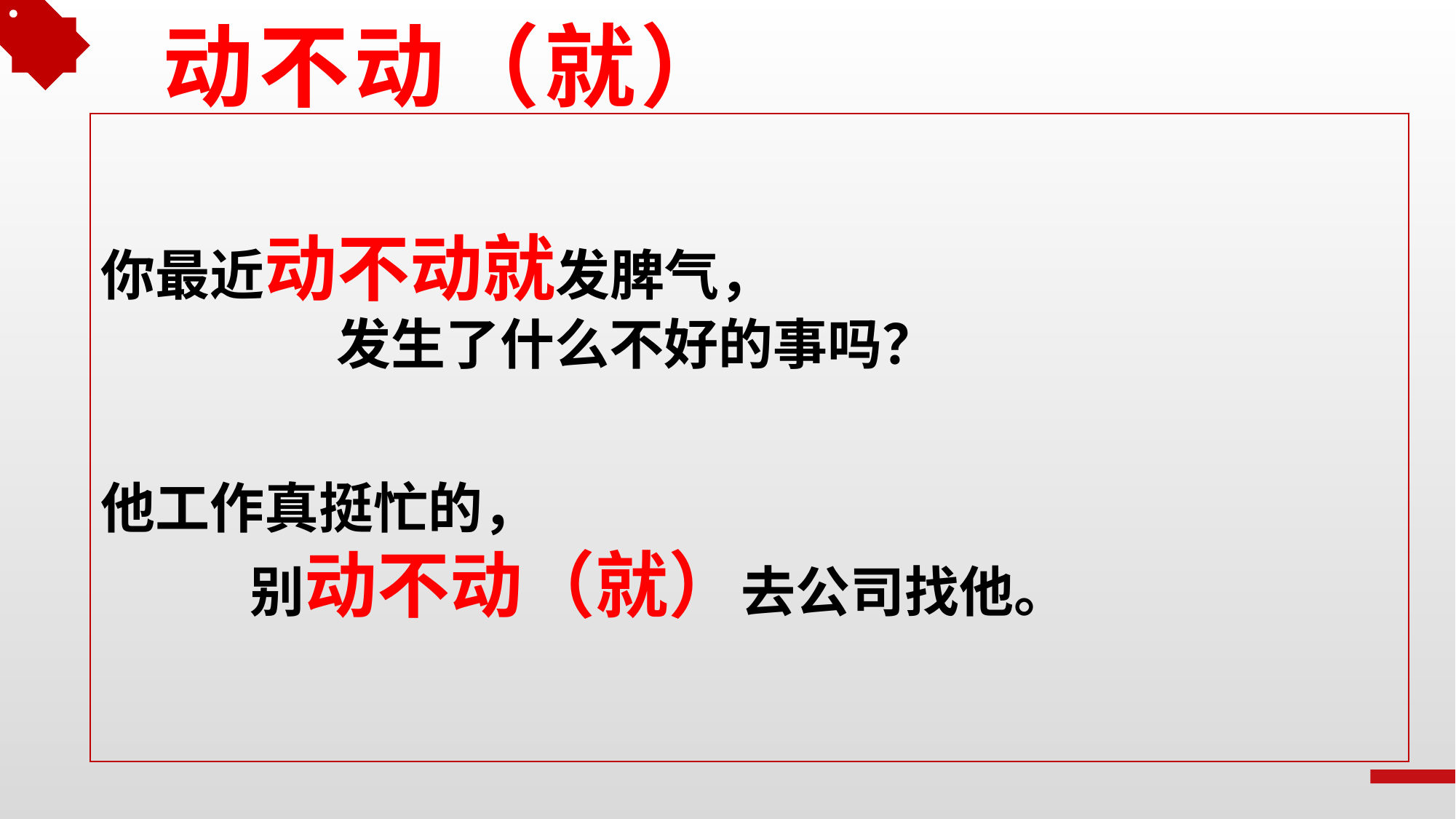

动不动（就）

你最近动不动就发脾气，
                  发生了什么不好的事吗？
他工作真挺忙的，
           别动不动（就）去公司找他。